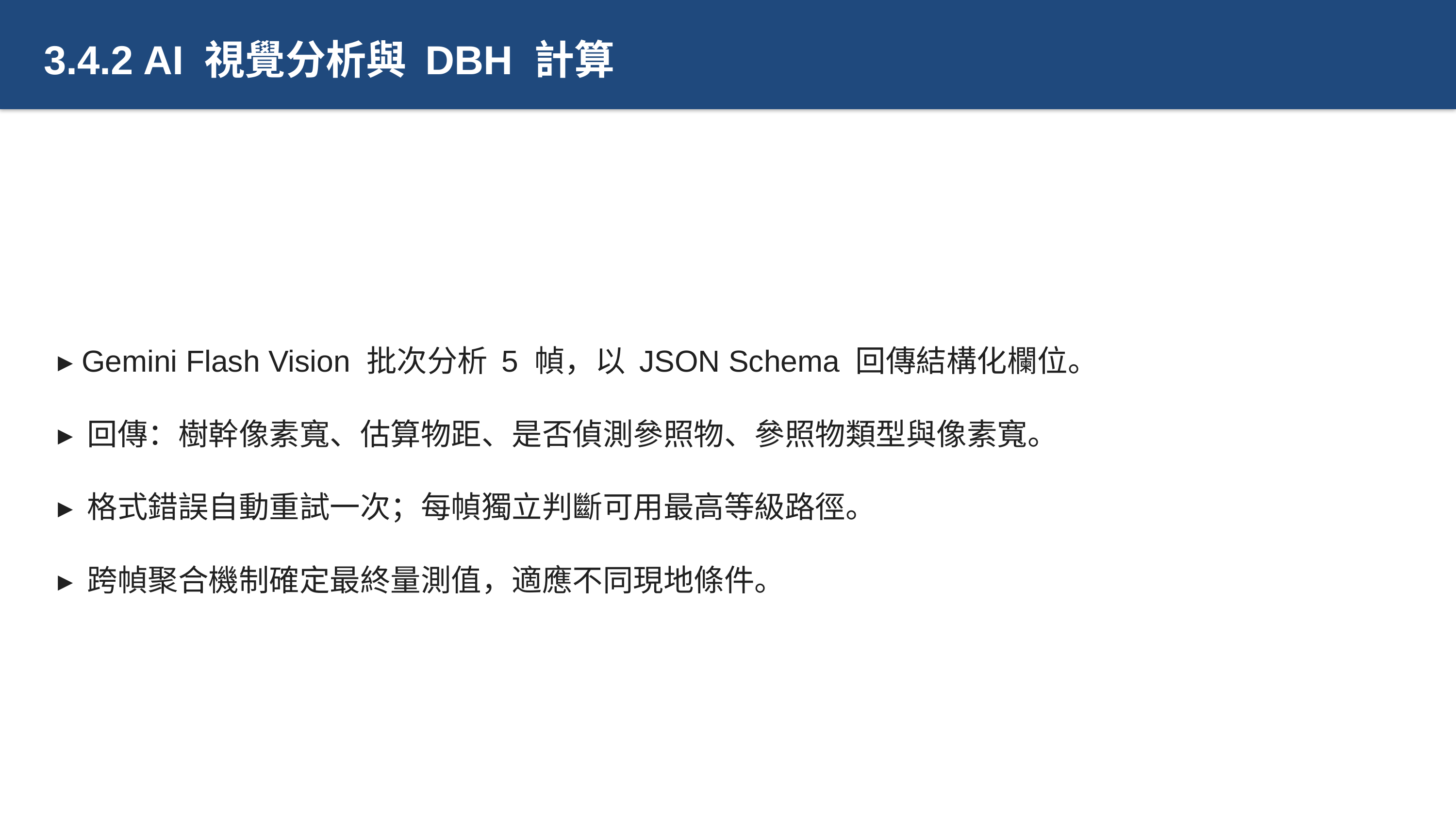

3.4.2 AI 視覺分析與 DBH 計算
▸ Gemini Flash Vision 批次分析 5 幀，以 JSON Schema 回傳結構化欄位。
▸ 回傳：樹幹像素寬、估算物距、是否偵測參照物、參照物類型與像素寬。
▸ 格式錯誤自動重試一次；每幀獨立判斷可用最高等級路徑。
▸ 跨幀聚合機制確定最終量測值，適應不同現地條件。